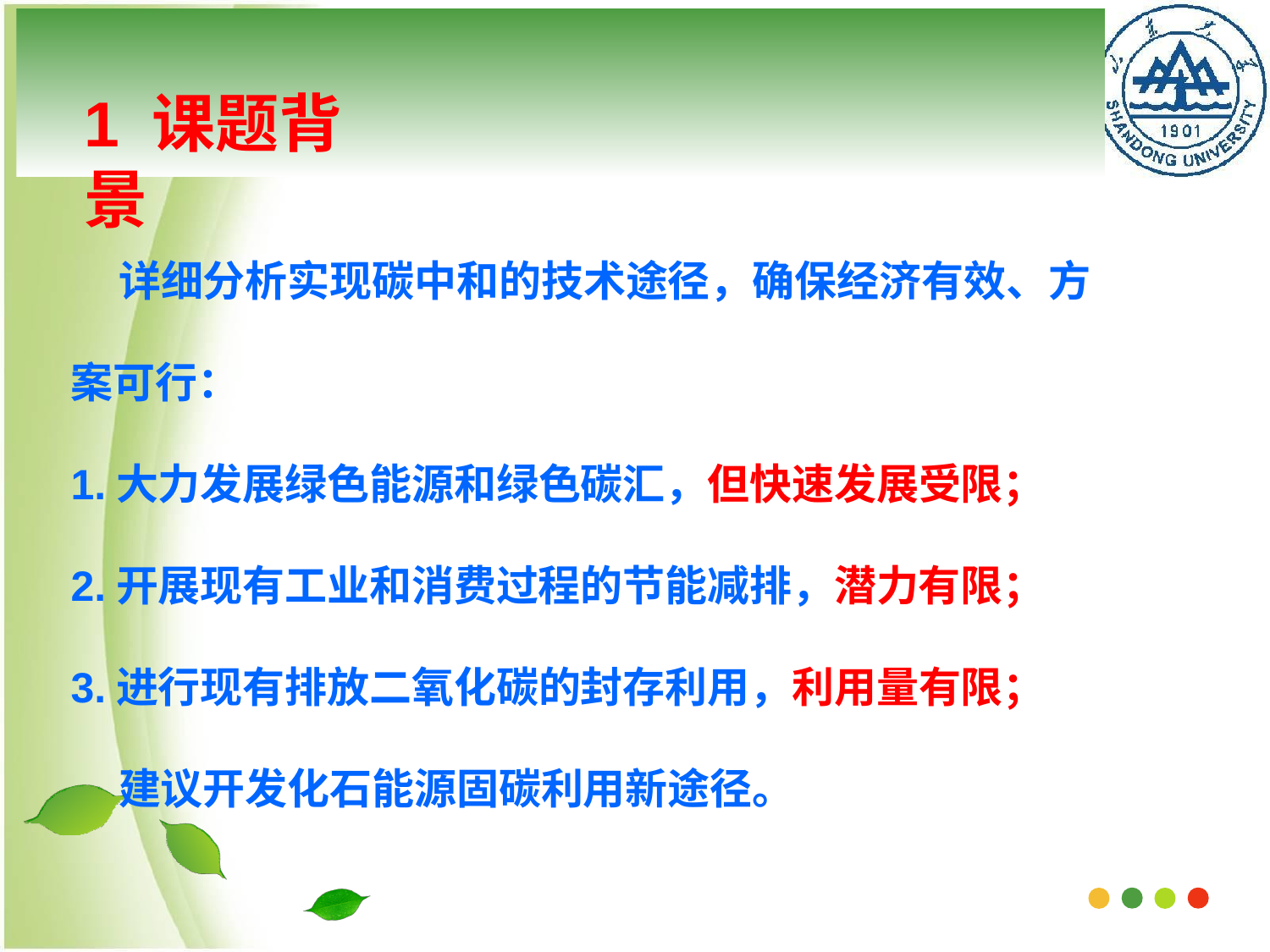

# 1 课题背景
    详细分析实现碳中和的技术途径，确保经济有效、方案可行：
1.大力发展绿色能源和绿色碳汇，但快速发展受限；
2.开展现有工业和消费过程的节能减排，潜力有限；
3.进行现有排放二氧化碳的封存利用，利用量有限；
    建议开发化石能源固碳利用新途径。